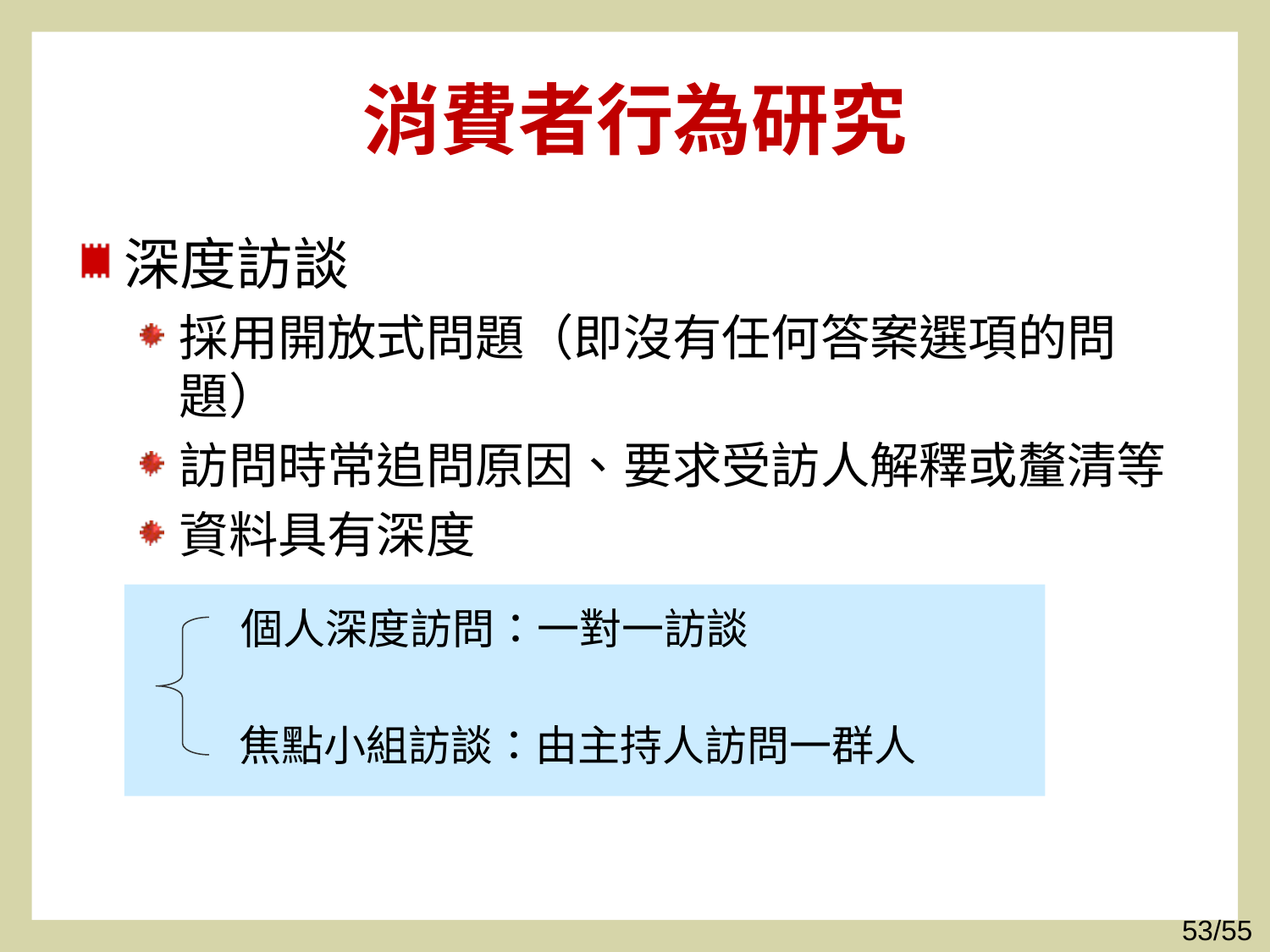

# 消費者行為研究
深度訪談
採用開放式問題（即沒有任何答案選項的問題）
訪問時常追問原因、要求受訪人解釋或釐清等
資料具有深度

個人深度訪問：一對一訪談
焦點小組訪談：由主持人訪問一群人

53/55